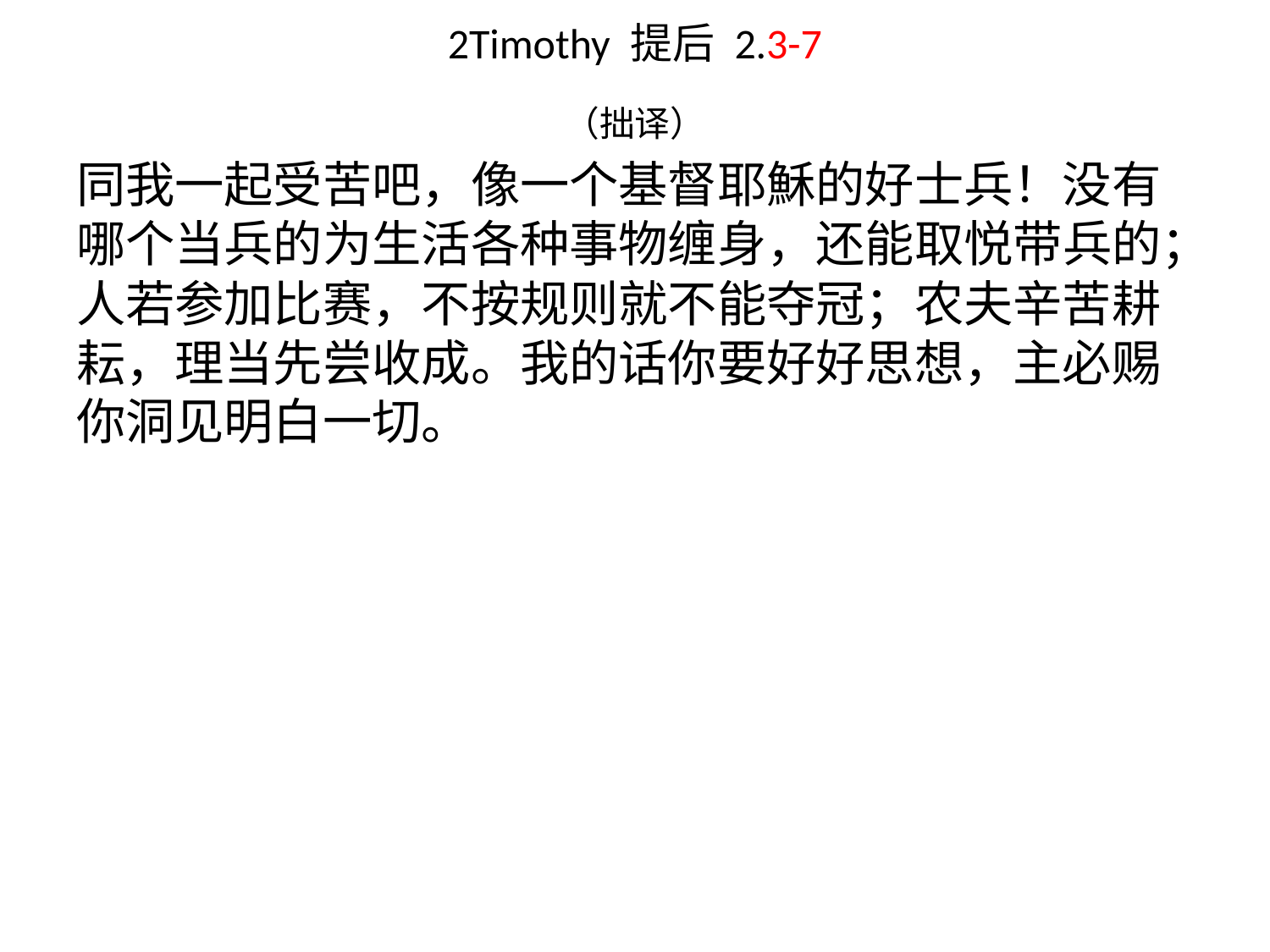

2Timothy 提后 2.3-7
（拙译）
同我一起受苦吧，像一个基督耶穌的好士兵！没有哪个当兵的为生活各种事物缠身，还能取悦带兵的；人若参加比赛，不按规则就不能夺冠；农夫辛苦耕耘，理当先尝收成。我的话你要好好思想，主必赐你洞见明白一切。